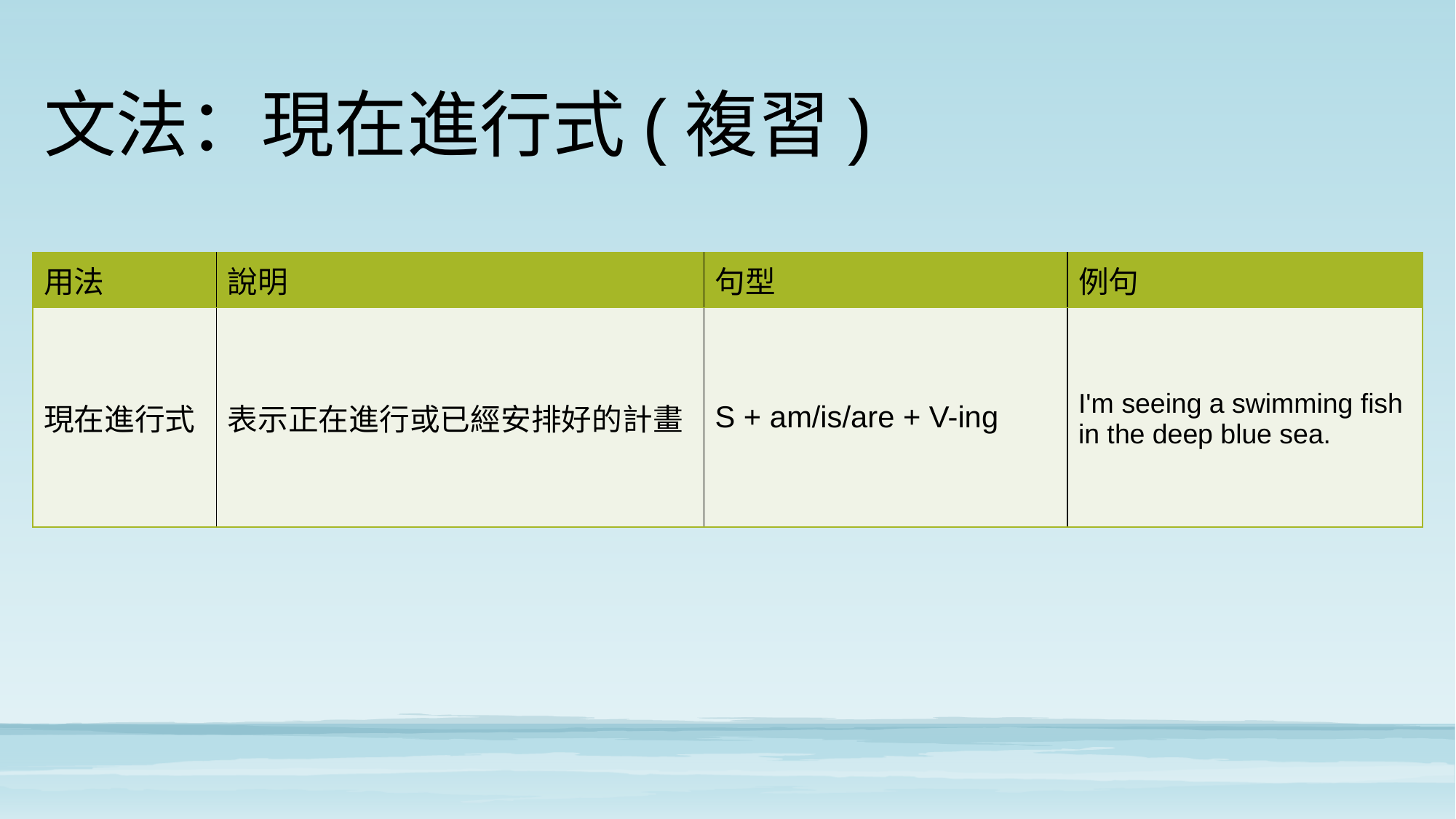

# 文法：現在進行式(複習)
| 用法 | 說明 | 句型 | 例句 |
| --- | --- | --- | --- |
| 現在進行式 | 表示正在進行或已經安排好的計畫 | S + am/is/are + V-ing | I'm seeing a swimming fish in the deep blue sea. |